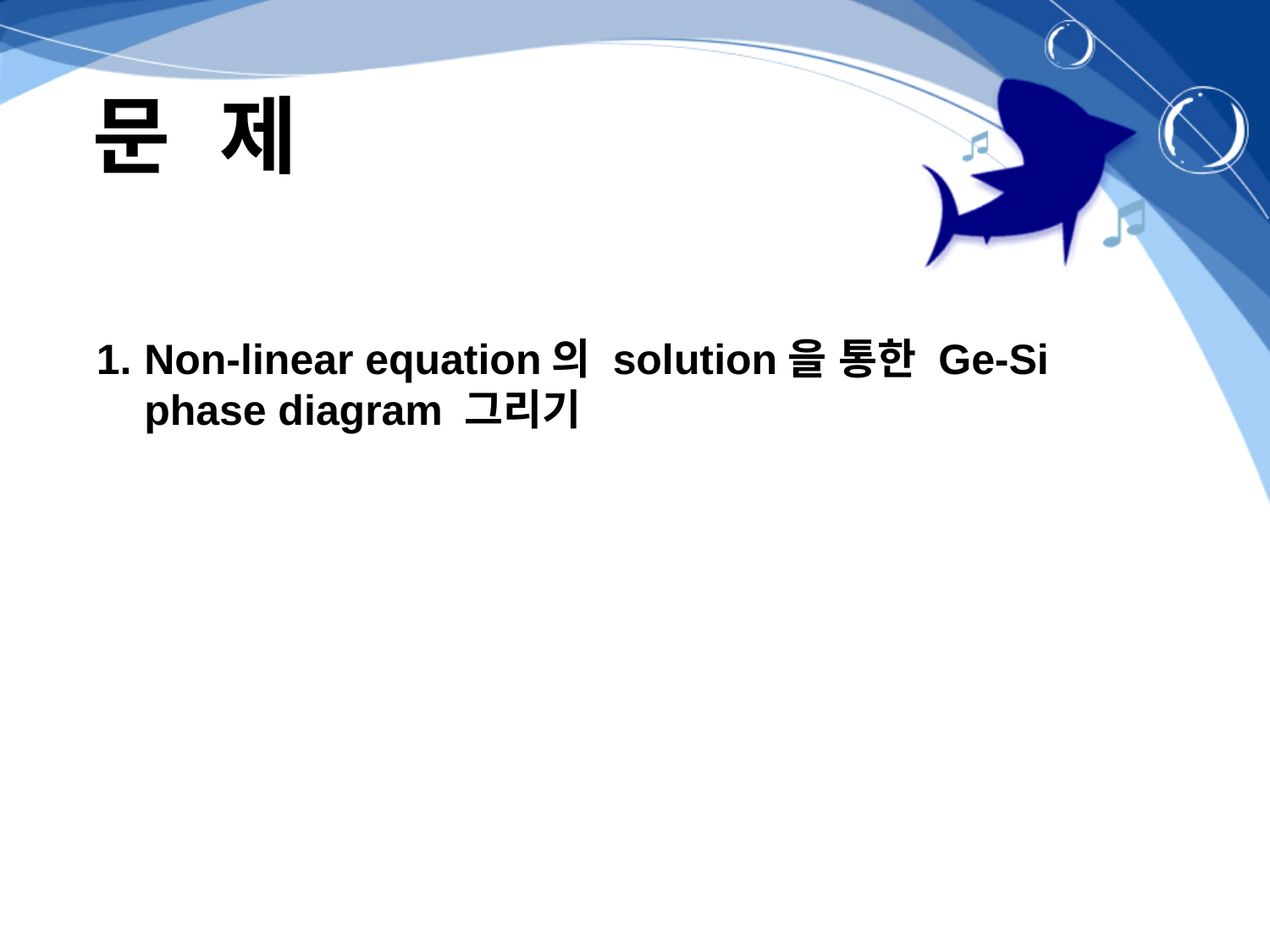

문	제
Non-linear equation의 solution을 통한 Ge-Si phase diagram 그리기